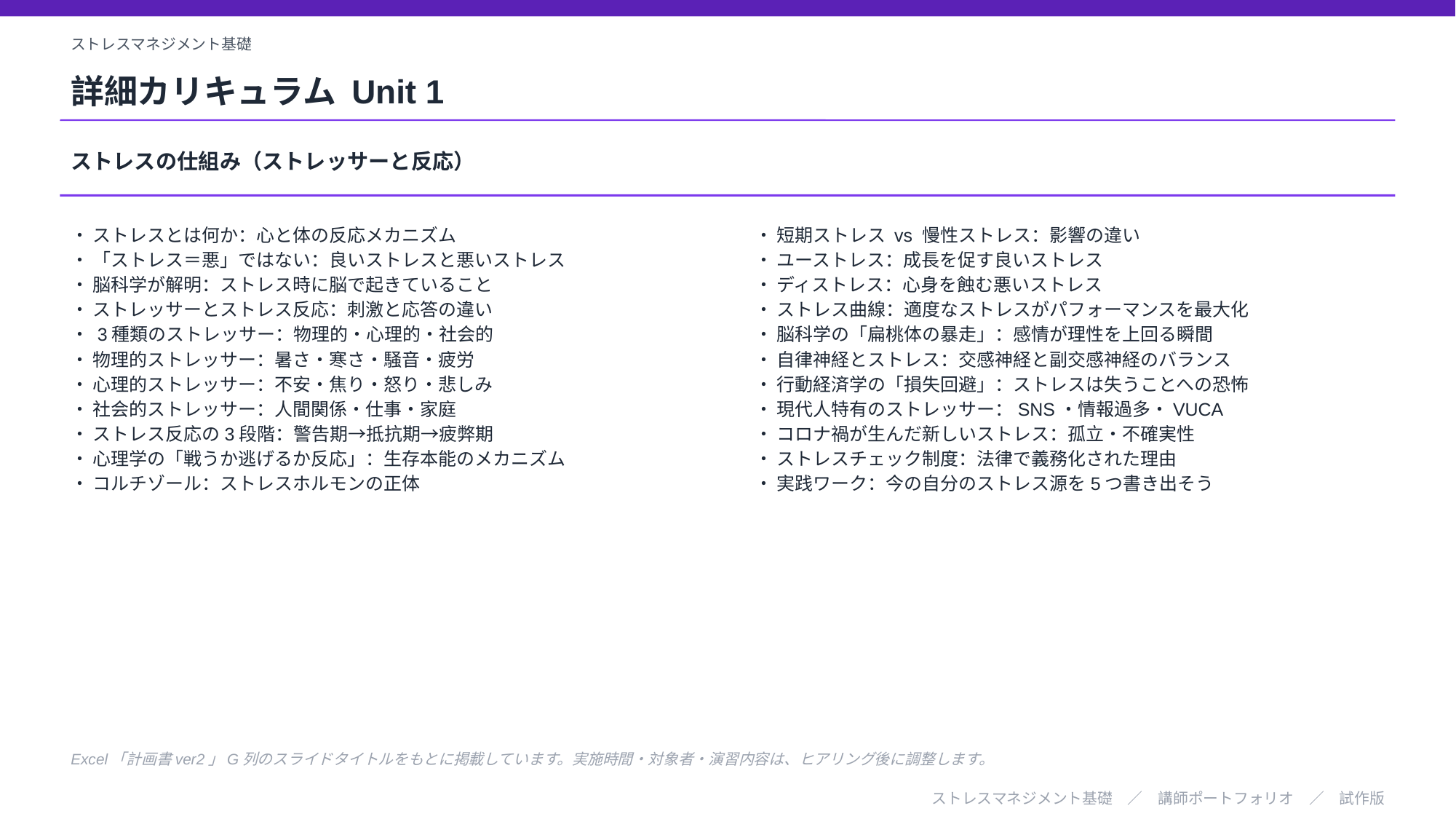

ストレスマネジメント基礎
詳細カリキュラム Unit 1

ストレスの仕組み（ストレッサーと反応）

・ ストレスとは何か：心と体の反応メカニズム
・ 「ストレス＝悪」ではない：良いストレスと悪いストレス
・ 脳科学が解明：ストレス時に脳で起きていること
・ ストレッサーとストレス反応：刺激と応答の違い
・ 3種類のストレッサー：物理的・心理的・社会的
・ 物理的ストレッサー：暑さ・寒さ・騒音・疲労
・ 心理的ストレッサー：不安・焦り・怒り・悲しみ
・ 社会的ストレッサー：人間関係・仕事・家庭
・ ストレス反応の3段階：警告期→抵抗期→疲弊期
・ 心理学の「戦うか逃げるか反応」：生存本能のメカニズム
・ コルチゾール：ストレスホルモンの正体
・ 短期ストレス vs 慢性ストレス：影響の違い
・ ユーストレス：成長を促す良いストレス
・ ディストレス：心身を蝕む悪いストレス
・ ストレス曲線：適度なストレスがパフォーマンスを最大化
・ 脳科学の「扁桃体の暴走」：感情が理性を上回る瞬間
・ 自律神経とストレス：交感神経と副交感神経のバランス
・ 行動経済学の「損失回避」：ストレスは失うことへの恐怖
・ 現代人特有のストレッサー：SNS・情報過多・VUCA
・ コロナ禍が生んだ新しいストレス：孤立・不確実性
・ ストレスチェック制度：法律で義務化された理由
・ 実践ワーク：今の自分のストレス源を5つ書き出そう
Excel「計画書ver2」G列のスライドタイトルをもとに掲載しています。実施時間・対象者・演習内容は、ヒアリング後に調整します。
ストレスマネジメント基礎　／　講師ポートフォリオ　／　試作版